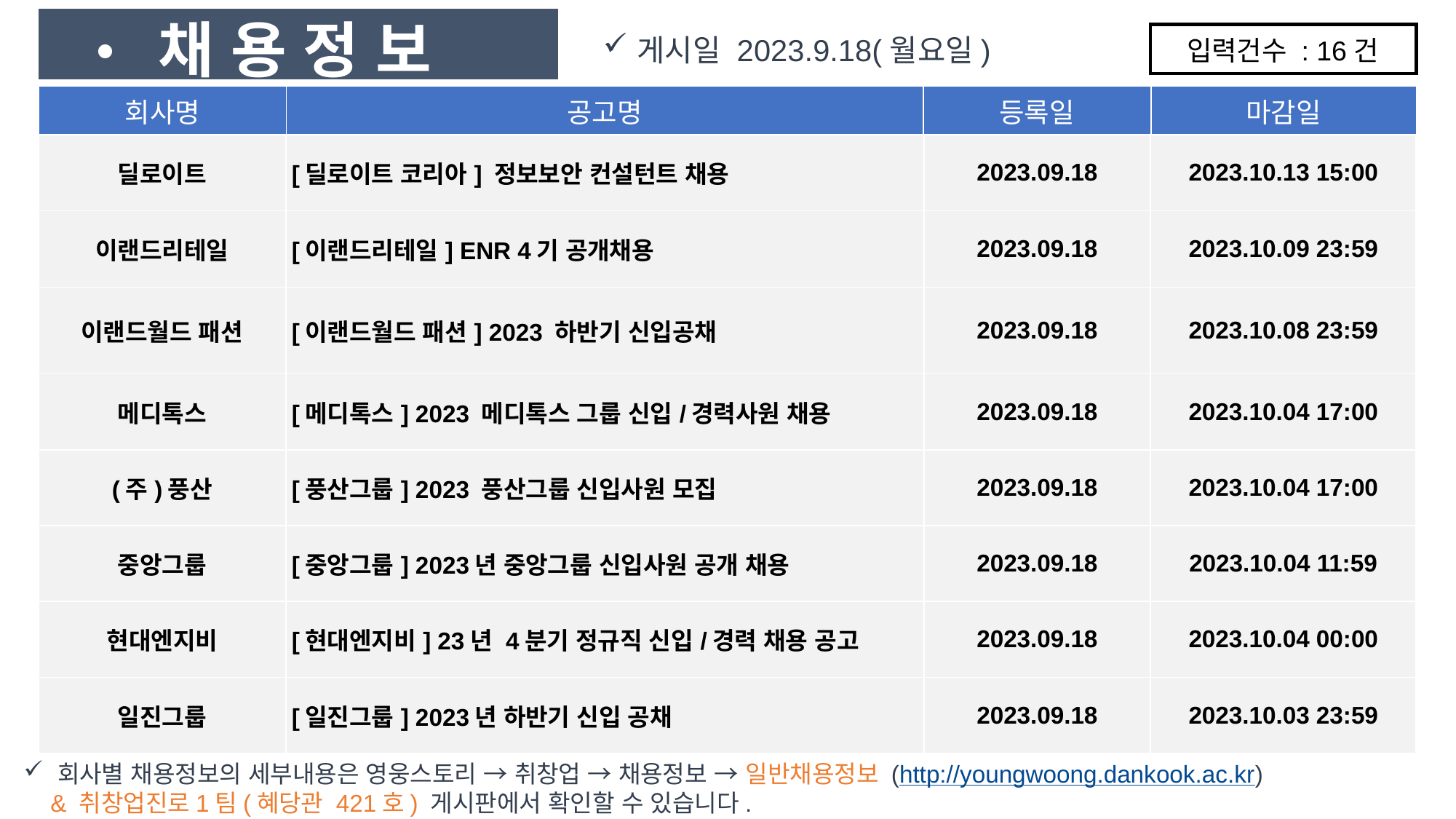

• 채 용 정 보

게시일 2023.9.18(월요일)
입력건수 : 16건
| 회사명 | 공고명 | 등록일 | 마감일 |
| --- | --- | --- | --- |

| 딜로이트 | [딜로이트 코리아] 정보보안 컨설턴트 채용 | 2023.09.18 | 2023.10.13 15:00 |
| --- | --- | --- | --- |
| 이랜드리테일 | [이랜드리테일] ENR 4기 공개채용 | 2023.09.18 | 2023.10.09 23:59 |
| 이랜드월드 패션 | [이랜드월드 패션] 2023 하반기 신입공채 | 2023.09.18 | 2023.10.08 23:59 |
| 메디톡스 | [메디톡스] 2023 메디톡스 그룹 신입/경력사원 채용 | 2023.09.18 | 2023.10.04 17:00 |
| (주)풍산 | [풍산그룹] 2023 풍산그룹 신입사원 모집 | 2023.09.18 | 2023.10.04 17:00 |
| 중앙그룹 | [중앙그룹] 2023년 중앙그룹 신입사원 공개 채용 | 2023.09.18 | 2023.10.04 11:59 |
| 현대엔지비 | [현대엔지비] 23년 4분기 정규직 신입/경력 채용 공고 | 2023.09.18 | 2023.10.04 00:00 |
| 일진그룹 | [일진그룹] 2023년 하반기 신입 공채 | 2023.09.18 | 2023.10.03 23:59 |

회사별 채용정보의 세부내용은 영웅스토리 → 취창업 → 채용정보 → 일반채용정보 (http://youngwoong.dankook.ac.kr)
    & 취창업진로1팀(혜당관 421호) 게시판에서 확인할 수 있습니다.